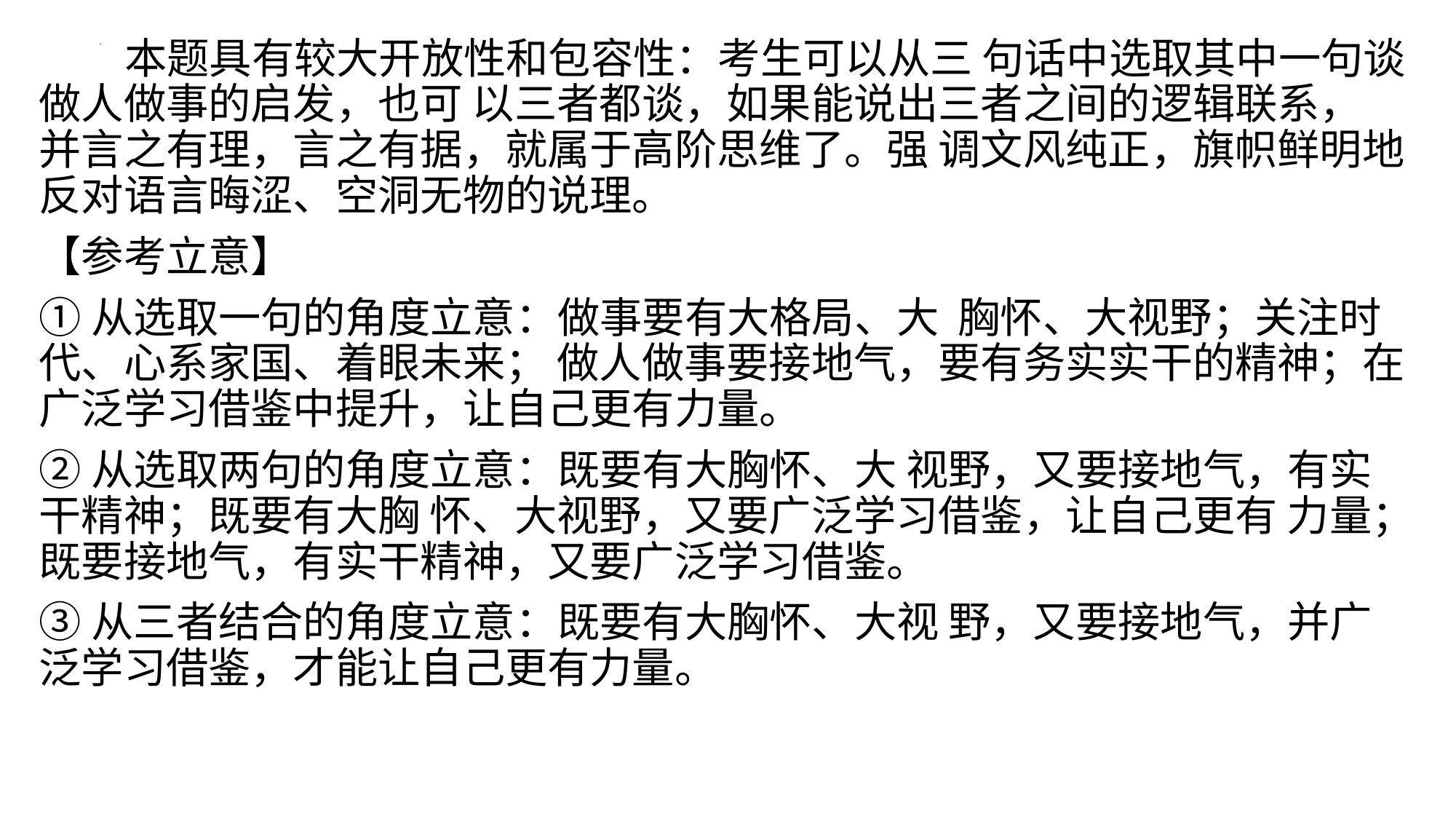

本题具有较大开放性和包容性：考生可以从三 句话中选取其中一句谈做人做事的启发，也可 以三者都谈，如果能说出三者之间的逻辑联系， 并言之有理，言之有据，就属于高阶思维了。强 调文风纯正，旗帜鲜明地反对语言晦涩、空洞无物的说理。
【参考立意】
①从选取一句的角度立意：做事要有大格局、大  胸怀、大视野；关注时代、心系家国、着眼未来； 做人做事要接地气，要有务实实干的精神；在广泛学习借鉴中提升，让自己更有力量。
②从选取两句的角度立意：既要有大胸怀、大 视野，又要接地气，有实干精神；既要有大胸 怀、大视野，又要广泛学习借鉴，让自己更有 力量；既要接地气，有实干精神，又要广泛学习借鉴。
③从三者结合的角度立意：既要有大胸怀、大视 野，又要接地气，并广泛学习借鉴，才能让自己更有力量。